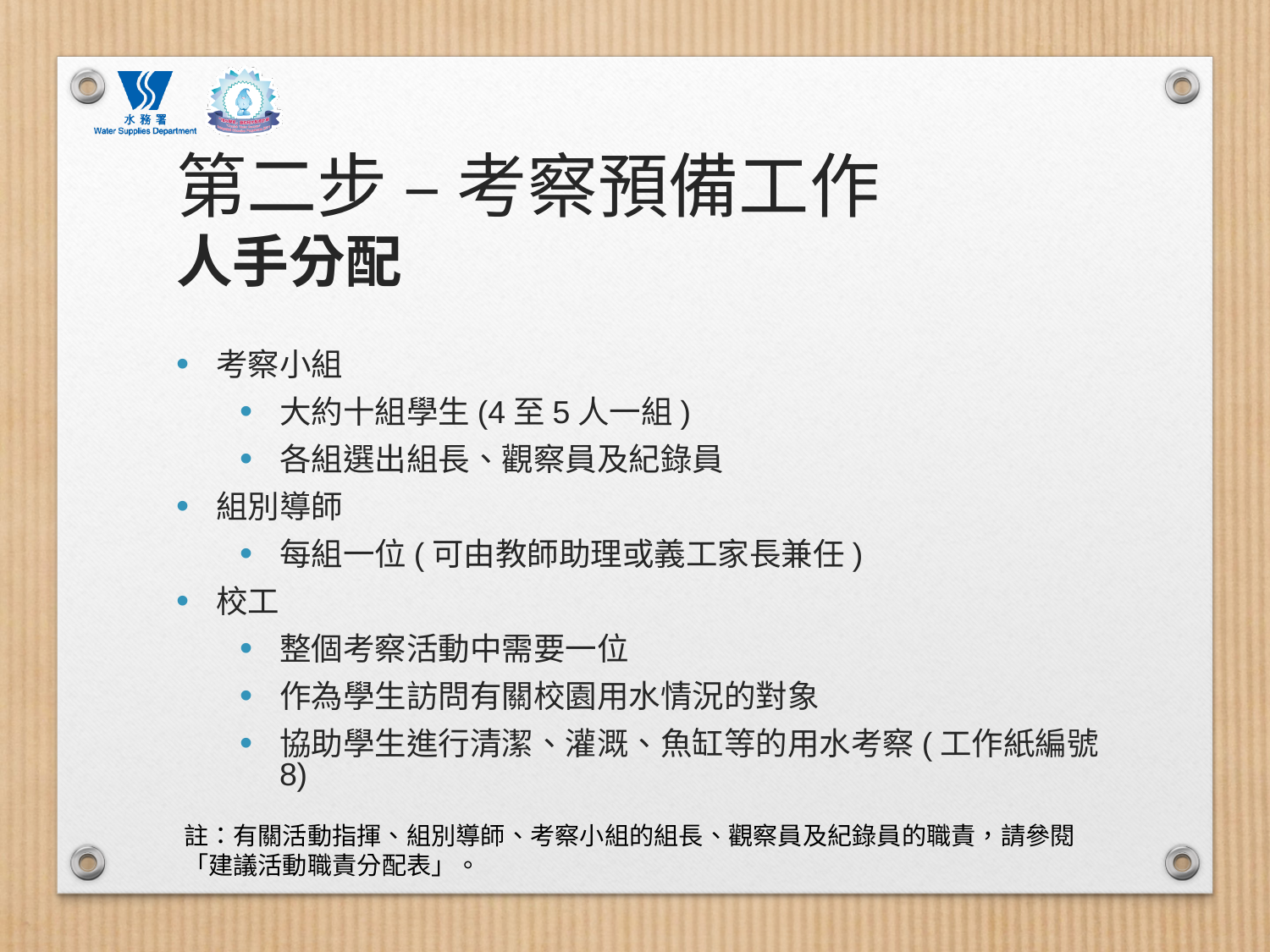

# 第二步 – 考察預備工作 人手分配
考察小組
大約十組學生(4至5人一組)
各組選出組長、觀察員及紀錄員
組別導師
每組一位(可由教師助理或義工家長兼任)
校工
整個考察活動中需要一位
作為學生訪問有關校園用水情況的對象
協助學生進行清潔、灌溉、魚缸等的用水考察(工作紙編號8)
註：有關活動指揮、組別導師、考察小組的組長、觀察員及紀錄員的職責，請參閱「建議活動職責分配表」。